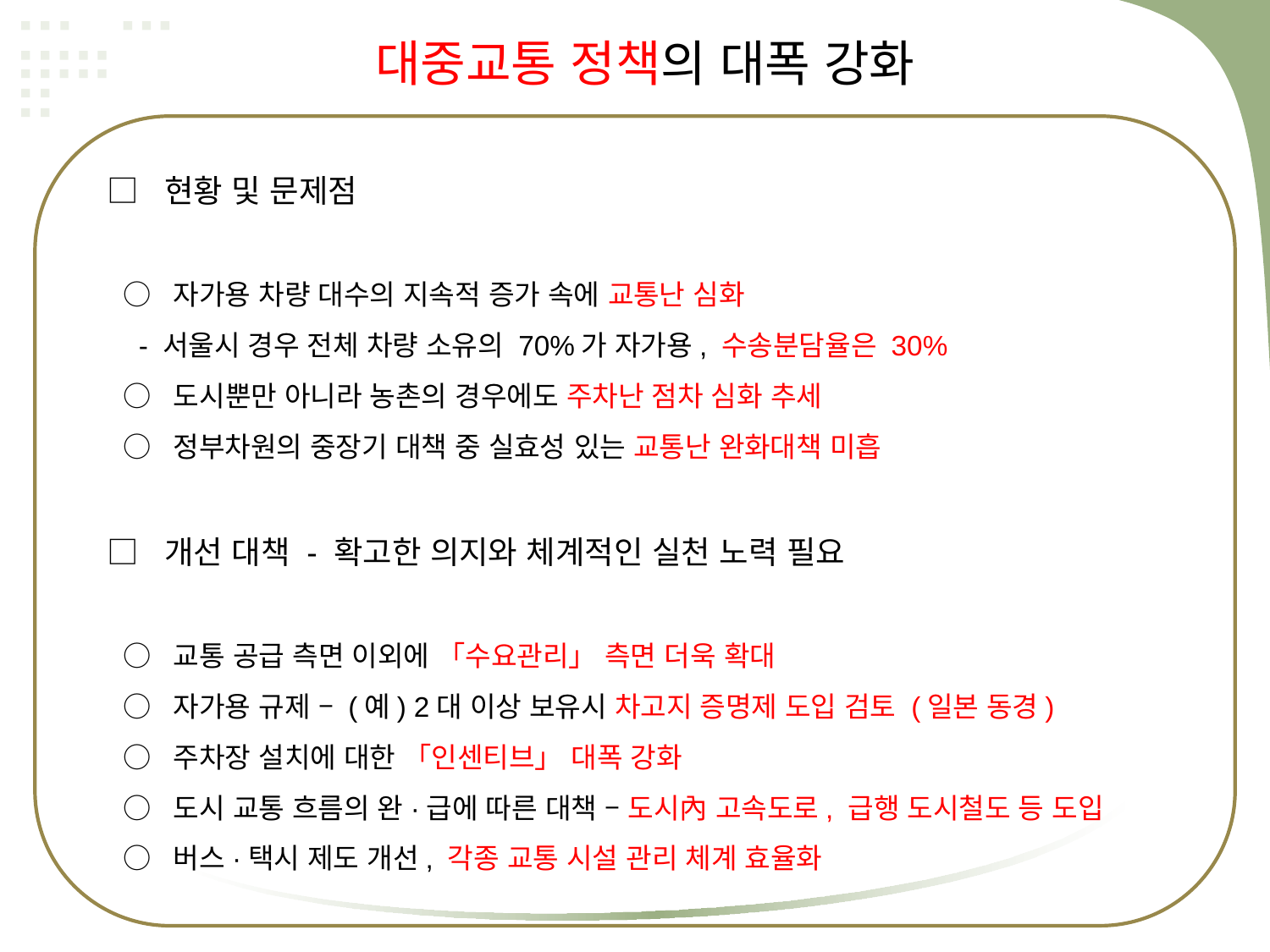

대중교통 정책의 대폭 강화

□  현황 및 문제점

  ○  자가용 차량 대수의 지속적 증가 속에 교통난 심화
    - 서울시 경우 전체 차량 소유의 70%가 자가용, 수송분담율은 30%
  ○  도시뿐만 아니라 농촌의 경우에도 주차난 점차 심화 추세
  ○  정부차원의 중장기 대책 중 실효성 있는 교통난 완화대책 미흡

□  개선 대책 - 확고한 의지와 체계적인 실천 노력 필요

  ○  교통 공급 측면 이외에 「수요관리」 측면 더욱 확대
  ○  자가용 규제 – (예) 2대 이상 보유시 차고지 증명제 도입 검토 (일본 동경)
  ○  주차장 설치에 대한 「인센티브」 대폭 강화
  ○  도시 교통 흐름의 완·급에 따른 대책 – 도시內 고속도로, 급행 도시철도 등 도입
  ○  버스·택시 제도 개선, 각종 교통 시설 관리 체계 효율화